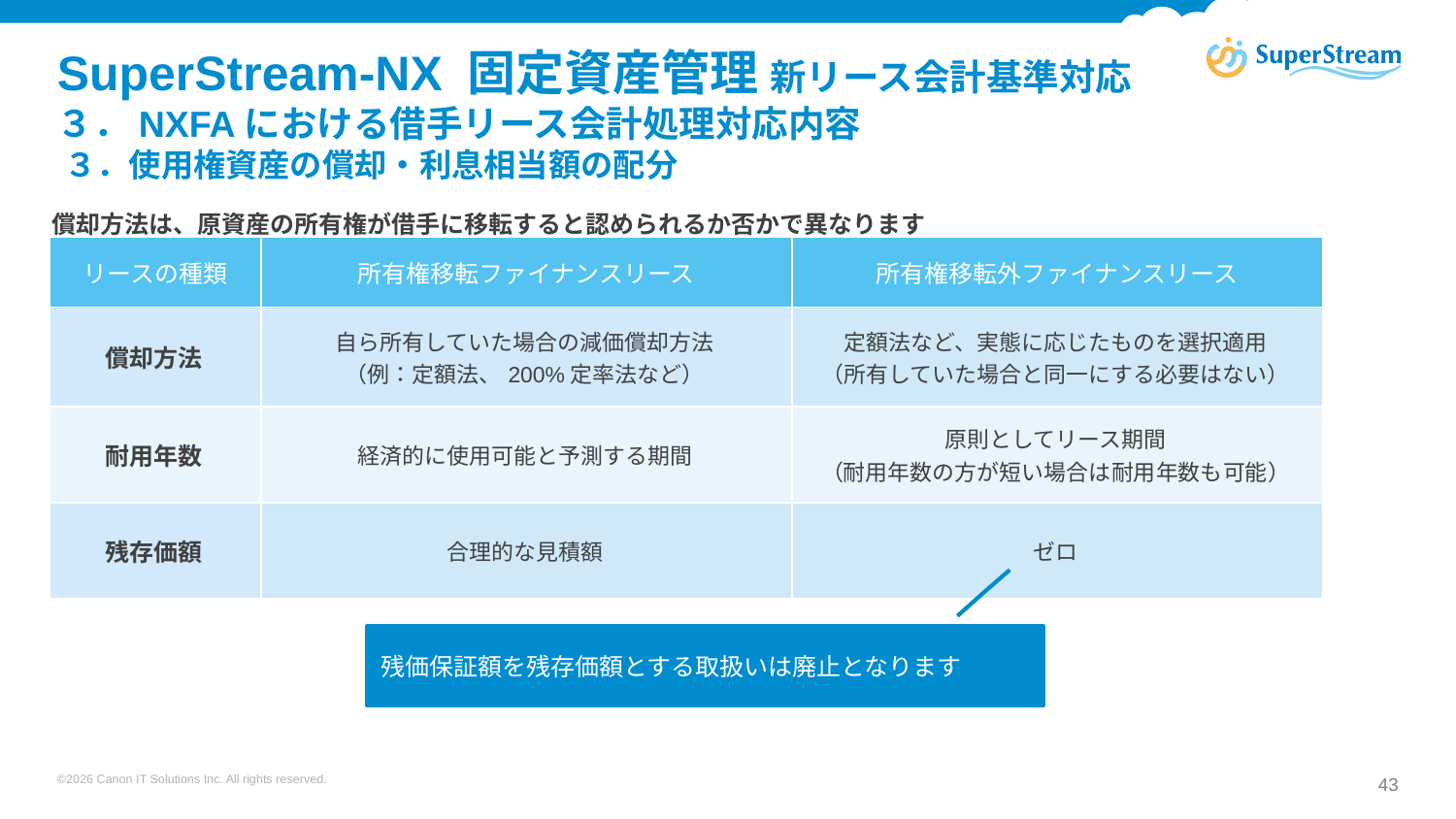

# SuperStream-NX 固定資産管理 新リース会計基準対応 ３．NXFAにおける借手リース会計処理対応内容 ３．使用権資産の償却・利息相当額の配分
償却方法は、原資産の所有権が借手に移転すると認められるか否かで異なります
| リースの種類 | 所有権移転ファイナンスリース | 所有権移転外ファイナンスリース |
| --- | --- | --- |
| 償却方法 | 自ら所有していた場合の減価償却方法 （例：定額法、200%定率法など） | 定額法など、実態に応じたものを選択適用 （所有していた場合と同一にする必要はない） |
| 耐用年数 | 経済的に使用可能と予測する期間 | 原則としてリース期間 （耐用年数の方が短い場合は耐用年数も可能） |
| 残存価額 | 合理的な見積額 | ゼロ |
残価保証額を残存価額とする取扱いは廃止となります
©2026 Canon IT Solutions Inc. All rights reserved.
43